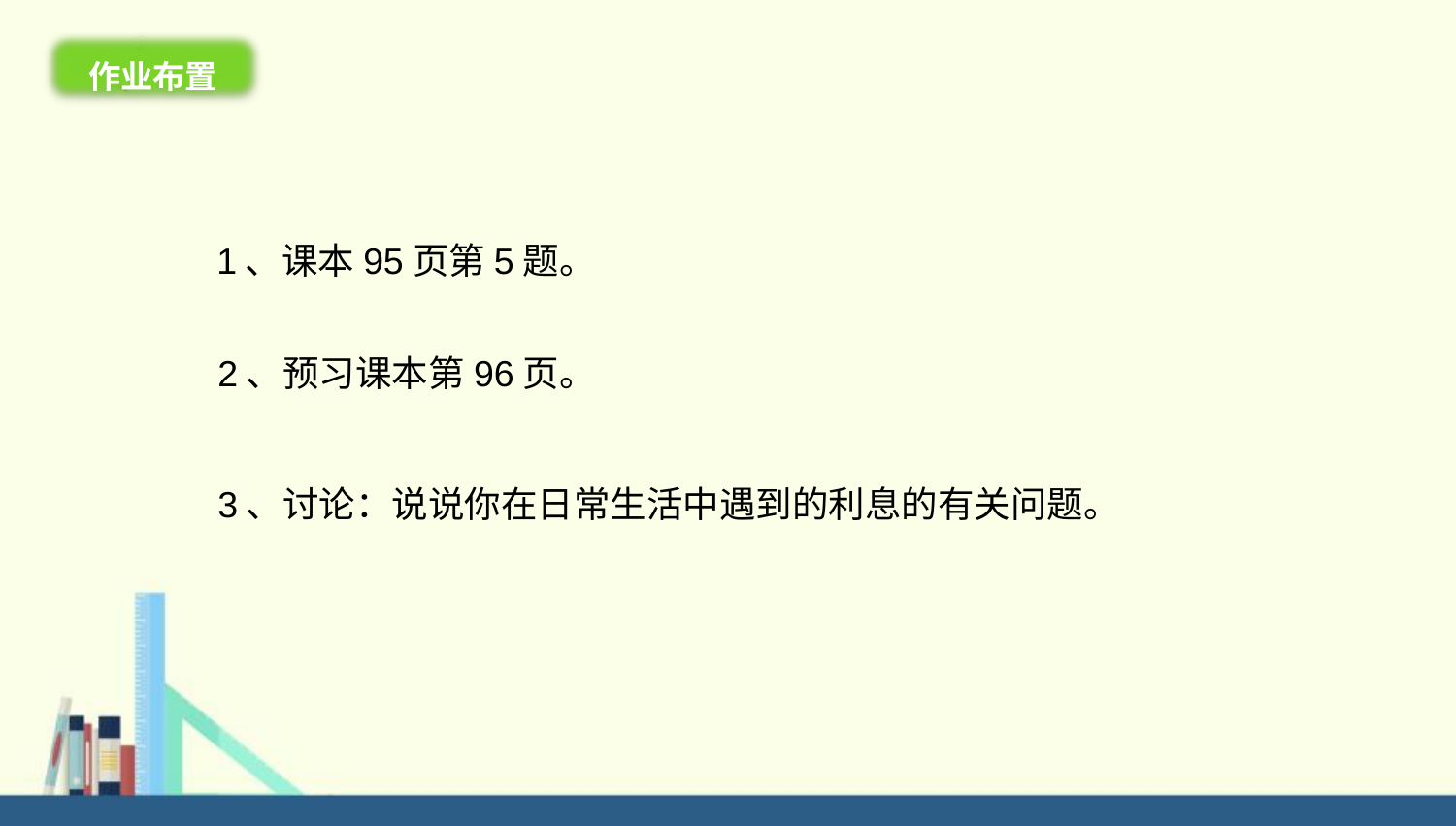

作业布置
1、课本95页第5题。
2、预习课本第96页。

3、讨论：说说你在日常生活中遇到的利息的有关问题。